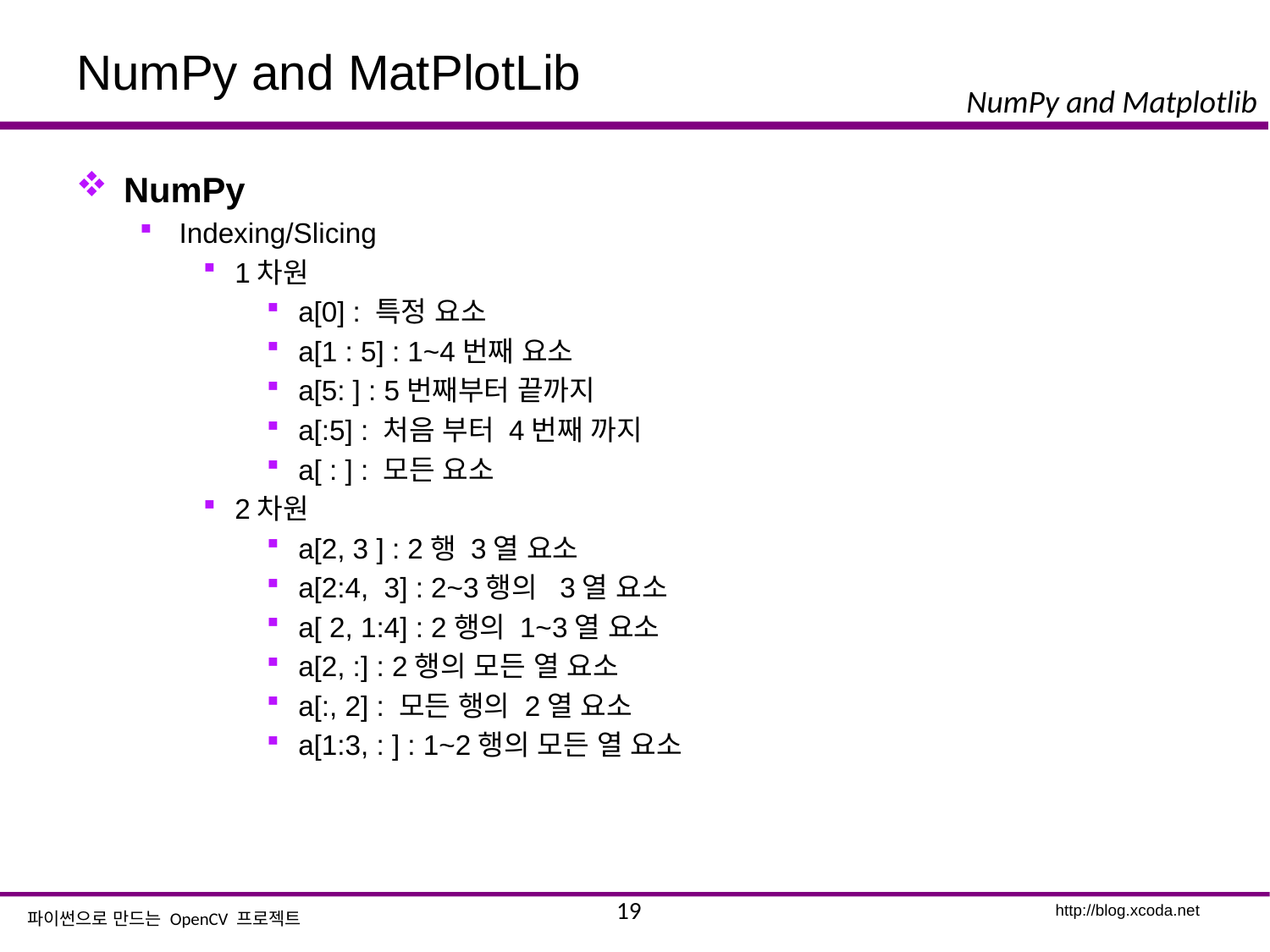

# NumPy and MatPlotLib
NumPy
Indexing/Slicing
1차원
a[0] : 특정 요소
a[1 : 5] : 1~4번째 요소
a[5: ] : 5번째부터 끝까지
a[:5] : 처음 부터 4번째 까지
a[ : ] : 모든 요소
2차원
a[2, 3 ] : 2행 3열 요소
a[2:4,  3] : 2~3행의  3열 요소
a[ 2, 1:4] : 2행의 1~3열 요소
a[2, :] : 2행의 모든 열 요소
a[:, 2] : 모든 행의 2열 요소
a[1:3, : ] : 1~2행의 모든 열 요소